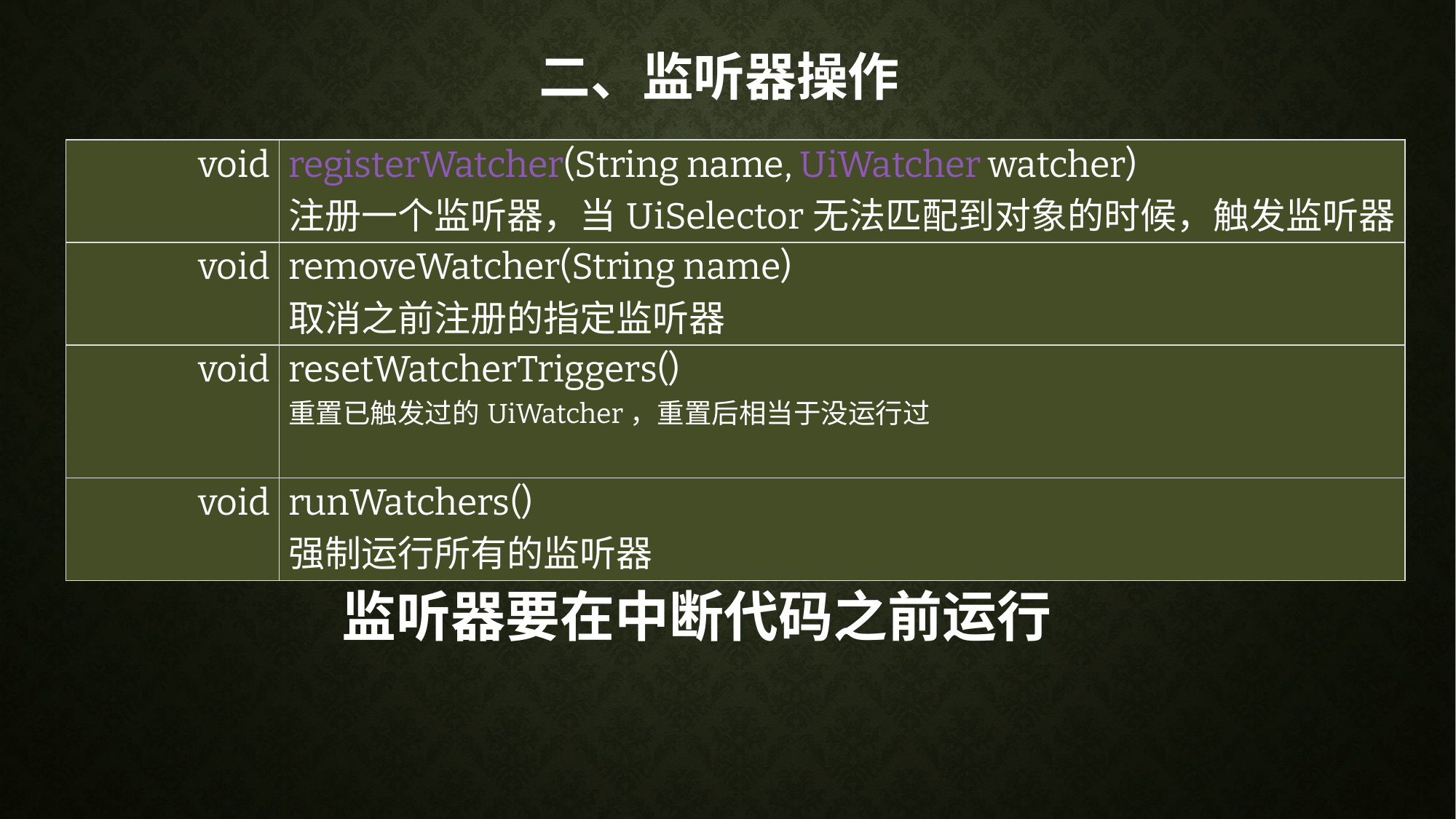

# 二、监听器操作
| void | registerWatcher(String name, UiWatcher watcher) 注册一个监听器，当UiSelector无法匹配到对象的时候，触发监听器 |
| --- | --- |
| void | removeWatcher(String name) 取消之前注册的指定监听器 |
| void | resetWatcherTriggers() 重置已触发过的UiWatcher，重置后相当于没运行过 |
| void | runWatchers() 强制运行所有的监听器 |
监听器要在中断代码之前运行